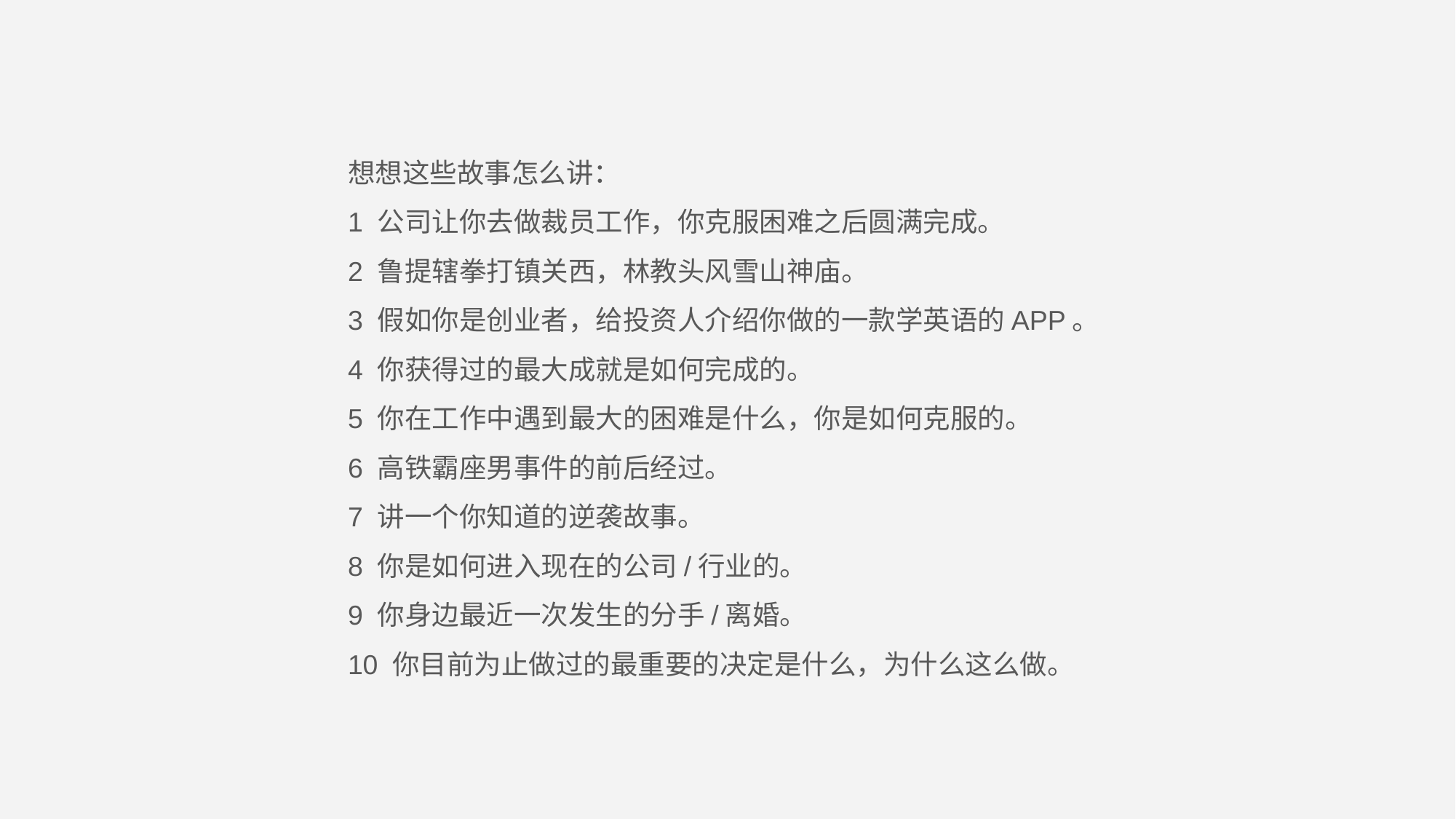

想想这些故事怎么讲：
1 公司让你去做裁员工作，你克服困难之后圆满完成。
2 鲁提辖拳打镇关西，林教头风雪山神庙。
3 假如你是创业者，给投资人介绍你做的一款学英语的APP。
4 你获得过的最大成就是如何完成的。
5 你在工作中遇到最大的困难是什么，你是如何克服的。
6 高铁霸座男事件的前后经过。
7 讲一个你知道的逆袭故事。
8 你是如何进入现在的公司/行业的。
9 你身边最近一次发生的分手/离婚。
10 你目前为止做过的最重要的决定是什么，为什么这么做。